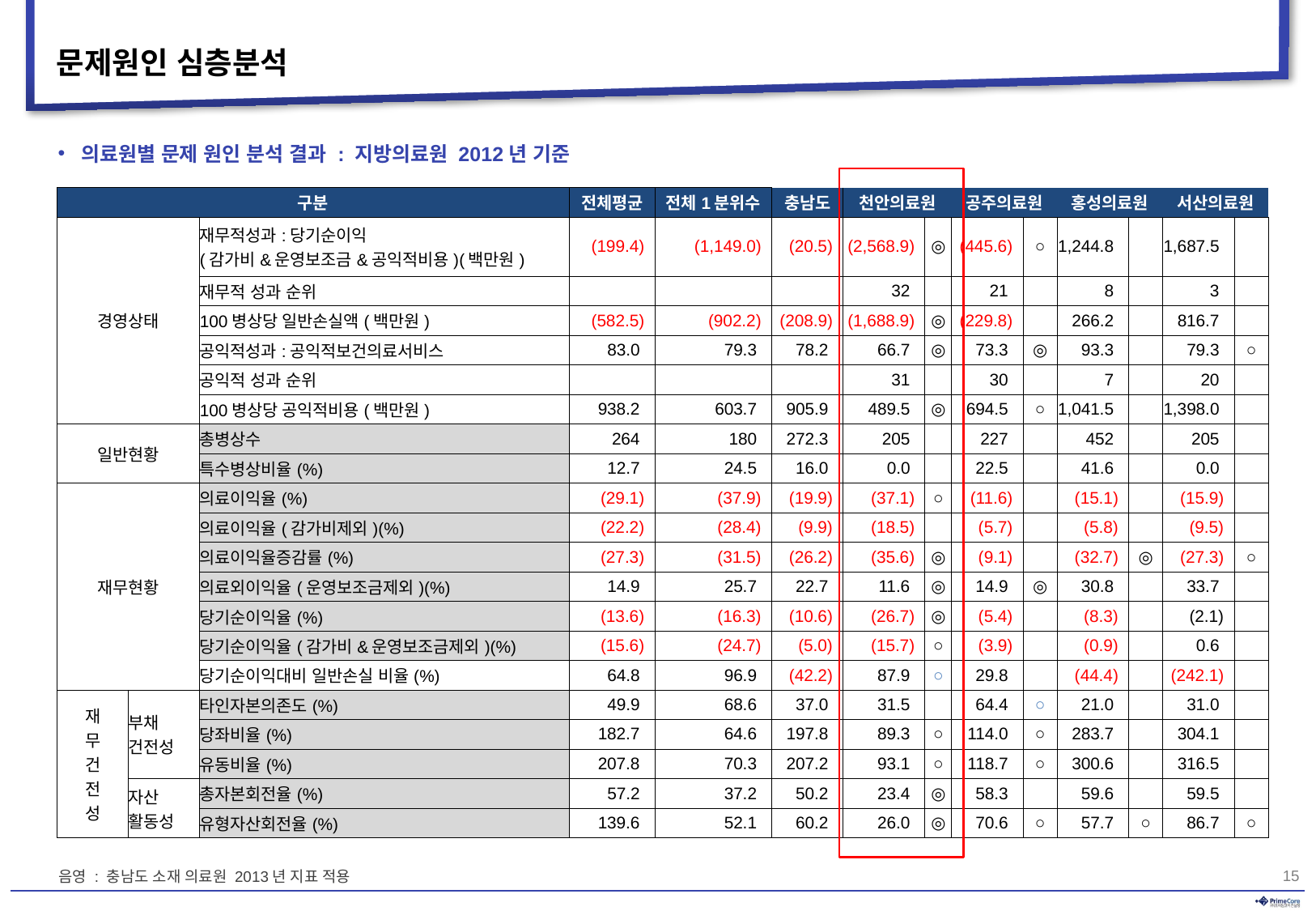

# 문제원인 심층분석
의료원별 문제 원인 분석 결과 : 지방의료원 2012년 기준

| 구분 |  |  | 전체평균 | 전체1분위수 | 충남도 | 천안의료원 |  | 공주의료원 |  | 홍성의료원 |  | 서산의료원 |  |
| --- | --- | --- | --- | --- | --- | --- | --- | --- | --- | --- | --- | --- | --- |
| 경영상태 |  | 재무적성과:당기순이익 (감가비&운영보조금&공익적비용)(백만원) | (199.4) | (1,149.0) | (20.5) | (2,568.9) | ◎ | (445.6) | ○ | 1,244.8 |  | 1,687.5 |  |
|  |  | 재무적 성과 순위 |  |  |  | 32 |  | 21 |  | 8 |  | 3 |  |
|  |  | 100병상당 일반손실액(백만원) | (582.5) | (902.2) | (208.9) | (1,688.9) | ◎ | (229.8) |  | 266.2 |  | 816.7 |  |
|  |  | 공익적성과:공익적보건의료서비스 | 83.0 | 79.3 | 78.2 | 66.7 | ◎ | 73.3 | ◎ | 93.3 |  | 79.3 | ○ |
|  |  | 공익적 성과 순위 |  |  |  | 31 |  | 30 |  | 7 |  | 20 |  |
|  |  | 100병상당 공익적비용(백만원) | 938.2 | 603.7 | 905.9 | 489.5 | ◎ | 694.5 | ○ | 1,041.5 |  | 1,398.0 |  |
| 일반현황 |  | 총병상수 | 264 | 180 | 272.3 | 205 |  | 227 |  | 452 |  | 205 |  |
|  |  | 특수병상비율(%) | 12.7 | 24.5 | 16.0 | 0.0 |  | 22.5 |  | 41.6 |  | 0.0 |  |
| 재무현황 |  | 의료이익율(%) | (29.1) | (37.9) | (19.9) | (37.1) | ○ | (11.6) |  | (15.1) |  | (15.9) |  |
|  |  | 의료이익율(감가비제외)(%) | (22.2) | (28.4) | (9.9) | (18.5) |  | (5.7) |  | (5.8) |  | (9.5) |  |
|  |  | 의료이익율증감률(%) | (27.3) | (31.5) | (26.2) | (35.6) | ◎ | (9.1) |  | (32.7) | ◎ | (27.3) | ○ |
|  |  | 의료외이익율(운영보조금제외)(%) | 14.9 | 25.7 | 22.7 | 11.6 | ◎ | 14.9 | ◎ | 30.8 |  | 33.7 |  |
|  |  | 당기순이익율(%) | (13.6) | (16.3) | (10.6) | (26.7) | ◎ | (5.4) |  | (8.3) |  | (2.1) |  |
|  |  | 당기순이익율(감가비&운영보조금제외)(%) | (15.6) | (24.7) | (5.0) | (15.7) | ○ | (3.9) |  | (0.9) |  | 0.6 |  |
|  |  | 당기순이익대비 일반손실 비율(%) | 64.8 | 96.9 | (42.2) | 87.9 | ○ | 29.8 |  | (44.4) |  | (242.1) |  |
| 재 무 건 전 성 | 부채 건전성 | 타인자본의존도(%) | 49.9 | 68.6 | 37.0 | 31.5 |  | 64.4 | ○ | 21.0 |  | 31.0 |  |
|  |  | 당좌비율(%) | 182.7 | 64.6 | 197.8 | 89.3 | ○ | 114.0 | ○ | 283.7 |  | 304.1 |  |
|  |  | 유동비율(%) | 207.8 | 70.3 | 207.2 | 93.1 | ○ | 118.7 | ○ | 300.6 |  | 316.5 |  |
|  | 자산 활동성 | 총자본회전율(%) | 57.2 | 37.2 | 50.2 | 23.4 | ◎ | 58.3 |  | 59.6 |  | 59.5 |  |
|  |  | 유형자산회전율(%) | 139.6 | 52.1 | 60.2 | 26.0 | ◎ | 70.6 | ○ | 57.7 | ○ | 86.7 | ○ |
음영 : 충남도 소재 의료원 2013년 지표 적용